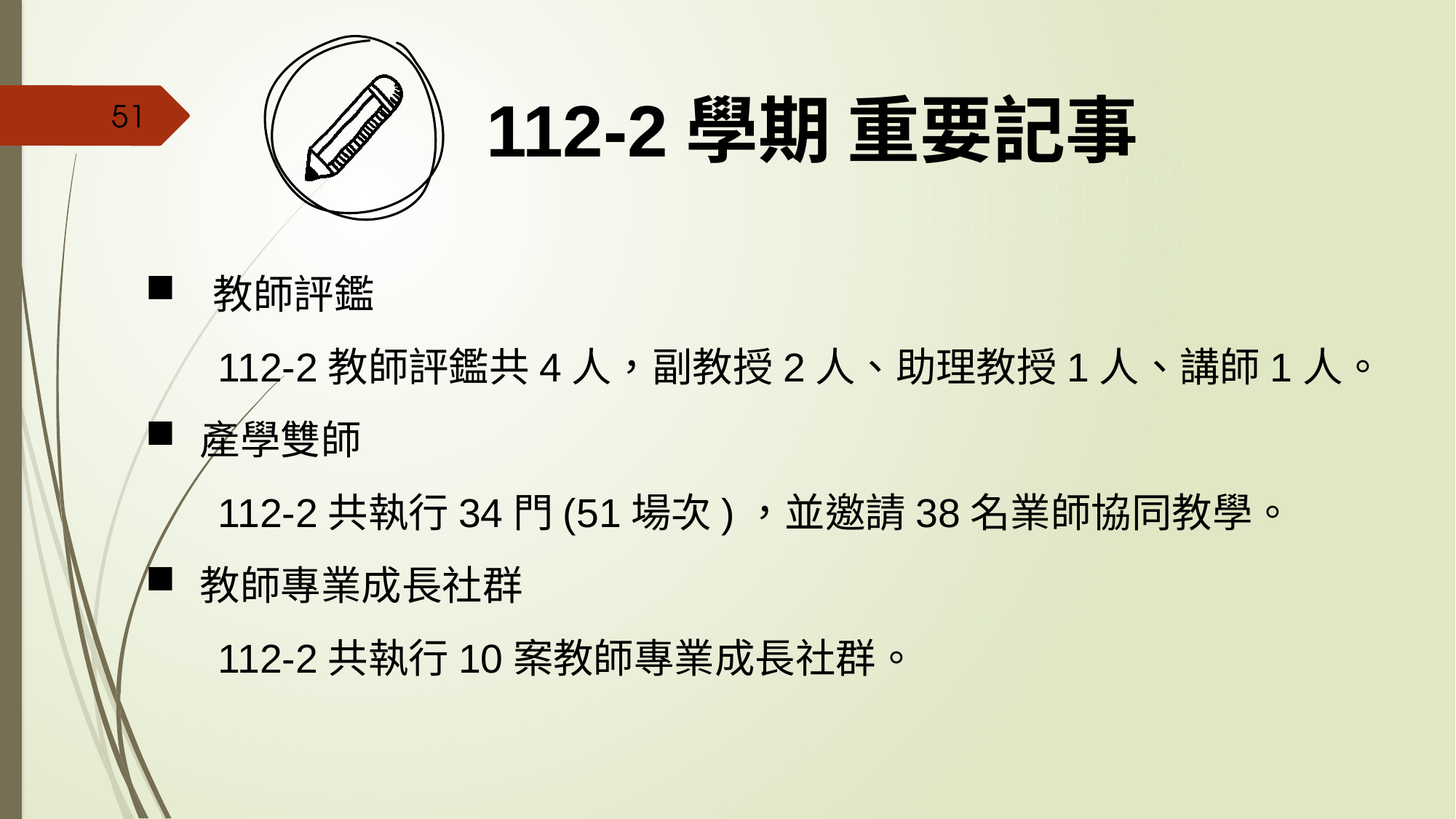

51
112-2學期 重要記事
   教師評鑑
112-2教師評鑑共4人，副教授2人、助理教授1人、講師1人。
產學雙師
112-2共執行34門(51場次)，並邀請38名業師協同教學。
教師專業成長社群
112-2共執行10案教師專業成長社群。